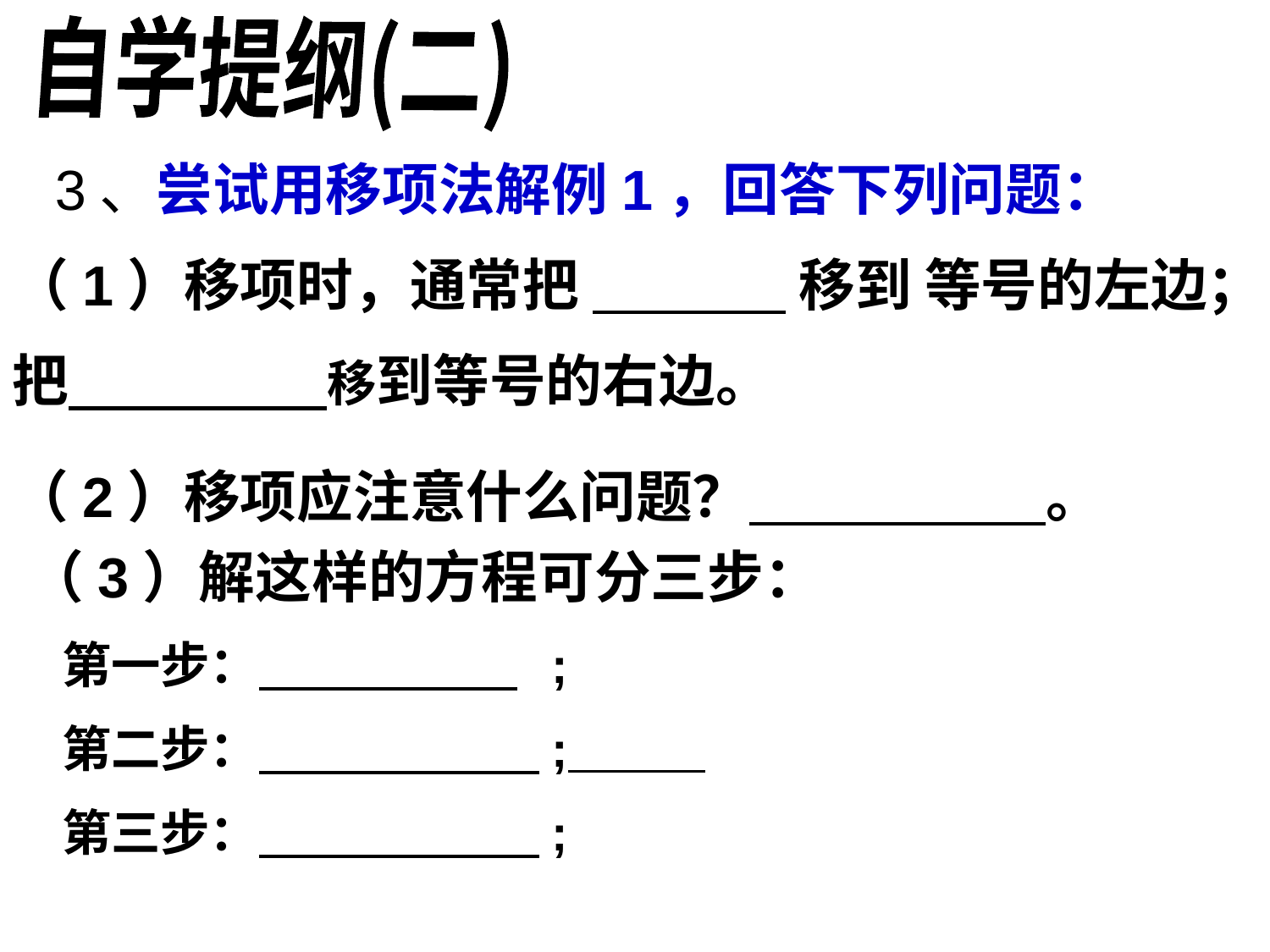

自学提纲(二)
3、尝试用移项法解例1，回答下列问题：
（1）移项时，通常把                 移到 等号的左边；
把                    移到等号的右边。
（2）移项应注意什么问题？                       。
（3）解这样的方程可分三步：
  第一步：                         ;
  第二步：                         ;
  第三步：                         ;